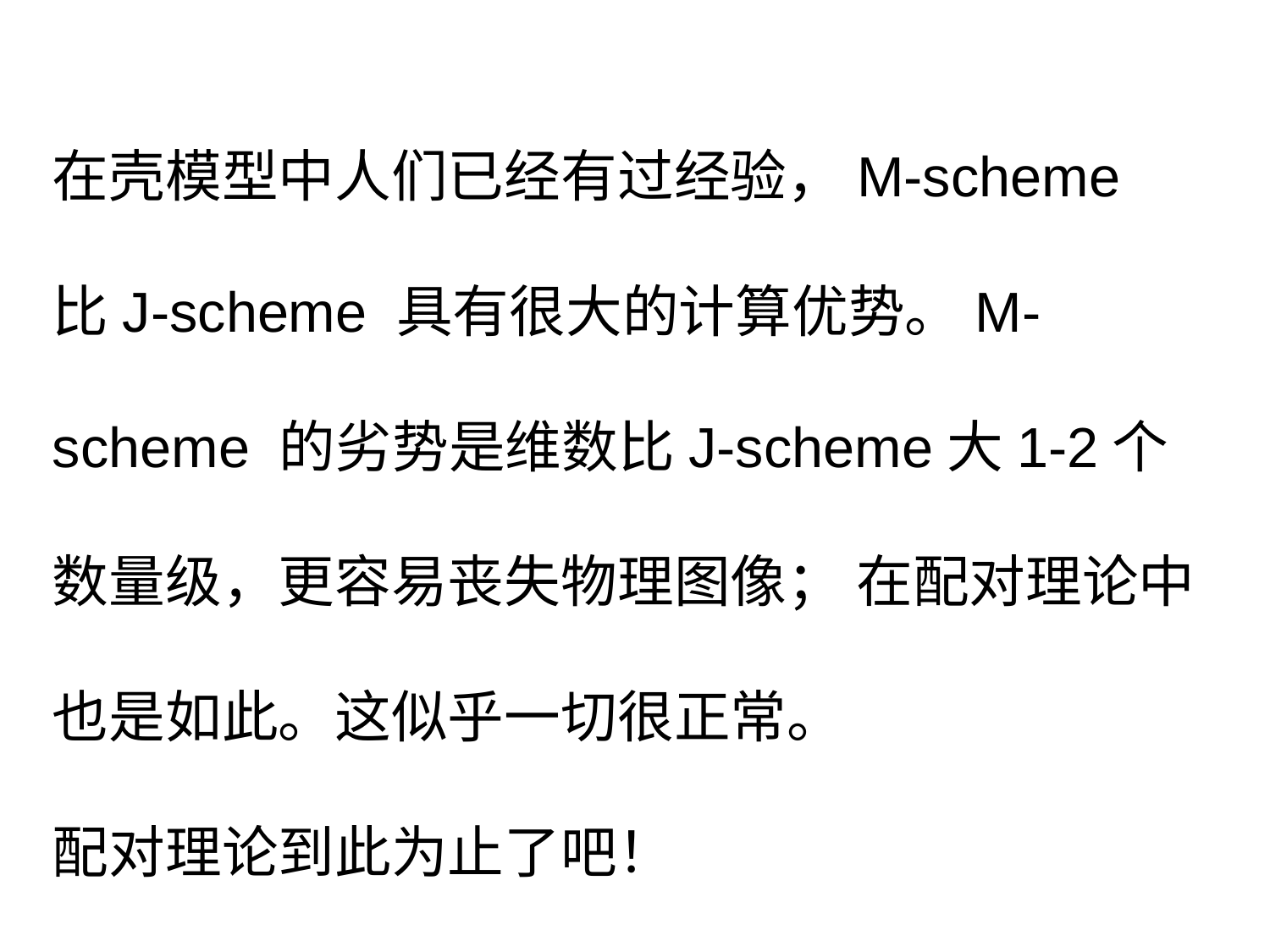

在壳模型中人们已经有过经验，M-scheme  比J-scheme 具有很大的计算优势。M-scheme 的劣势是维数比J-scheme大1-2个数量级，更容易丧失物理图像； 在配对理论中也是如此。这似乎一切很正常。
配对理论到此为止了吧！